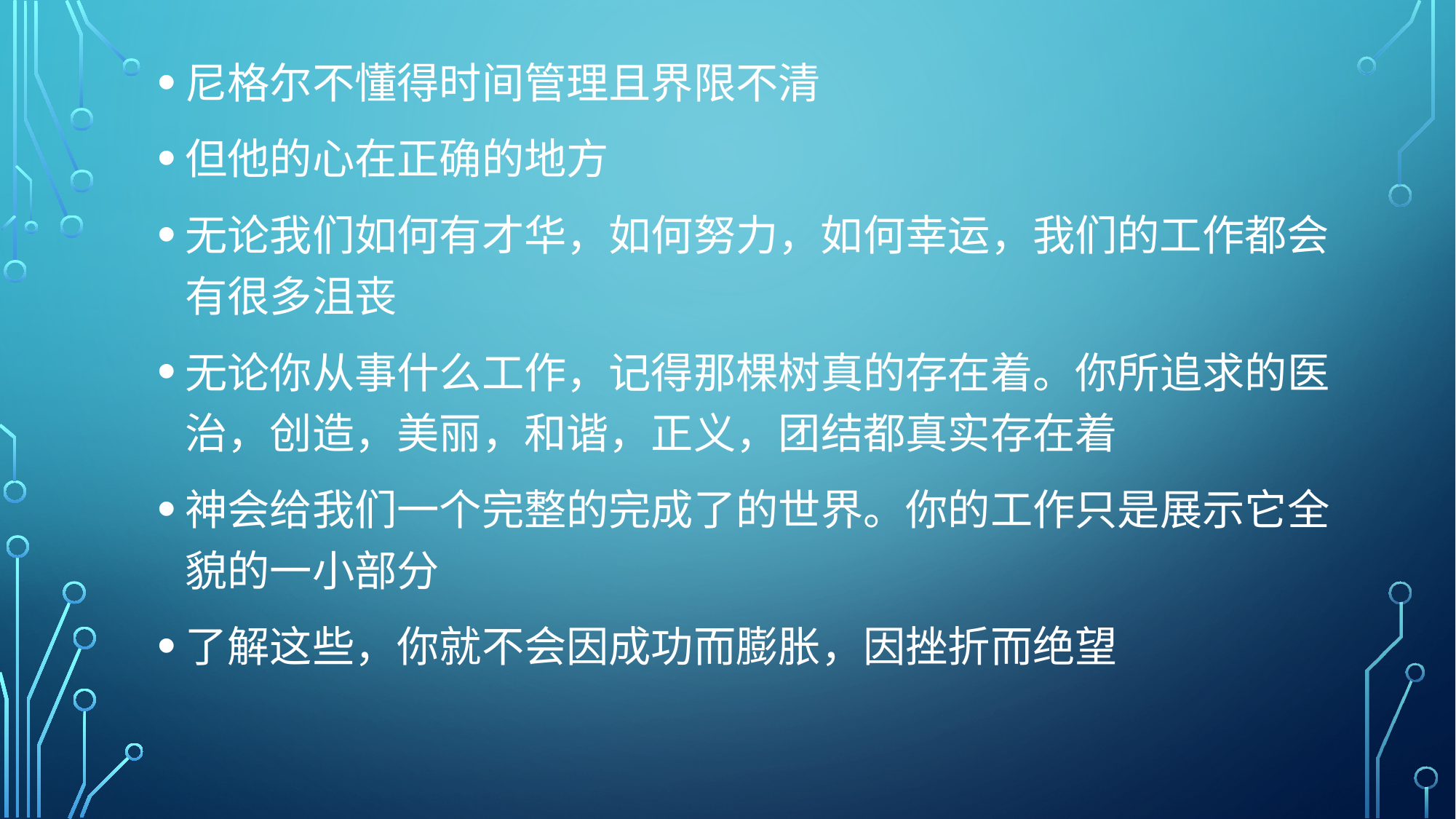

尼格尔不懂得时间管理且界限不清
但他的心在正确的地方
无论我们如何有才华，如何努力，如何幸运，我们的工作都会有很多沮丧
无论你从事什么工作，记得那棵树真的存在着。你所追求的医治，创造，美丽，和谐，正义，团结都真实存在着
神会给我们一个完整的完成了的世界。你的工作只是展示它全貌的一小部分
了解这些，你就不会因成功而膨胀，因挫折而绝望